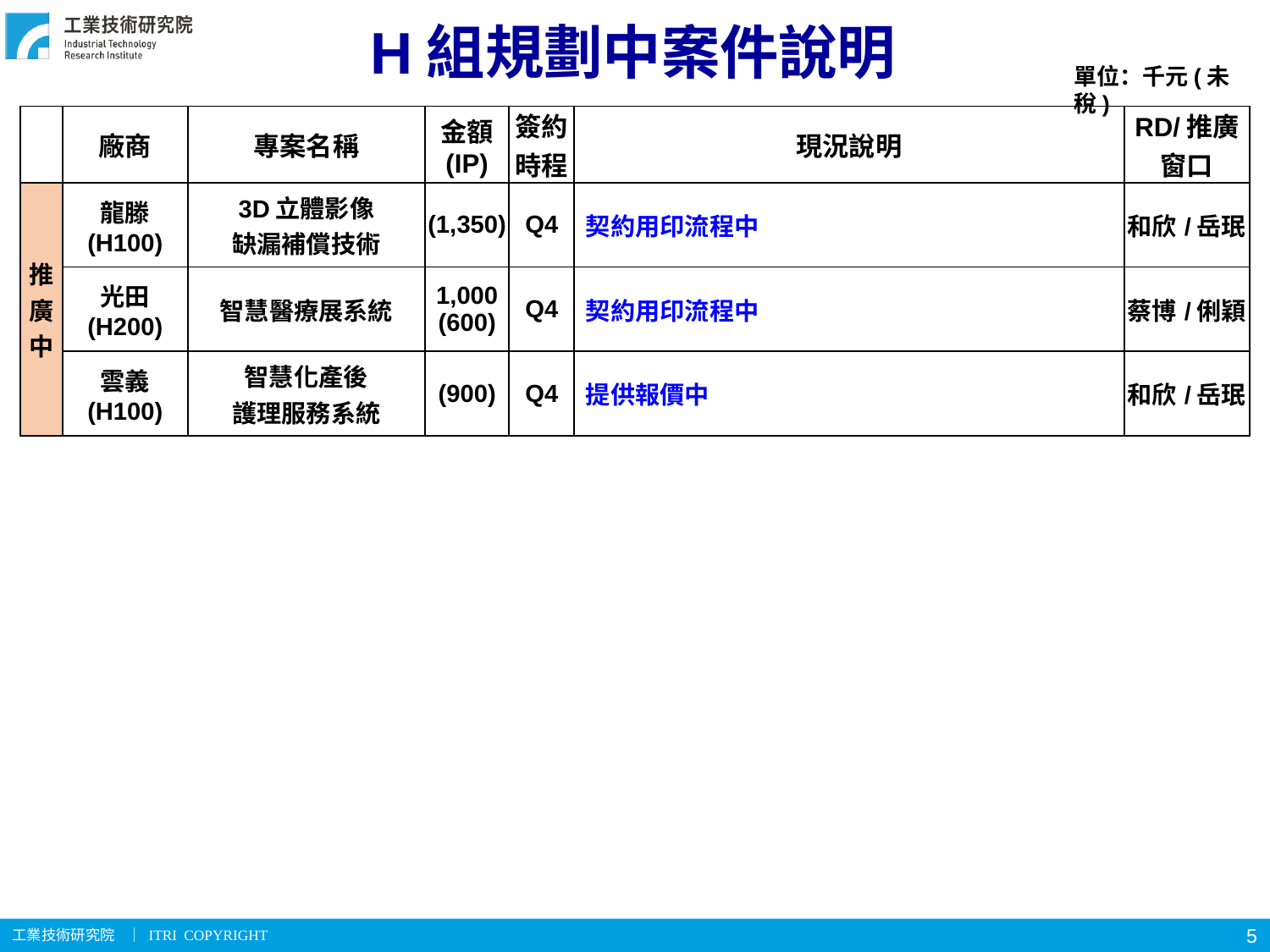

# H組規劃中案件說明
單位：千元(未稅)
|  | 廠商 | 專案名稱 | 金額 (IP) | 簽約時程 | 現況說明 | RD/推廣 窗口 |
| --- | --- | --- | --- | --- | --- | --- |
| 推廣中 | 龍滕 (H100) | 3D立體影像 缺漏補償技術 | (1,350) | Q4 | 契約用印流程中 | 和欣/岳珉 |
|  | 光田 (H200) | 智慧醫療展系統 | 1,000 (600) | Q4 | 契約用印流程中 | 蔡博/俐穎 |
|  | 雲義 (H100) | 智慧化產後 護理服務系統 | (900) | Q4 | 提供報價中 | 和欣/岳珉 |